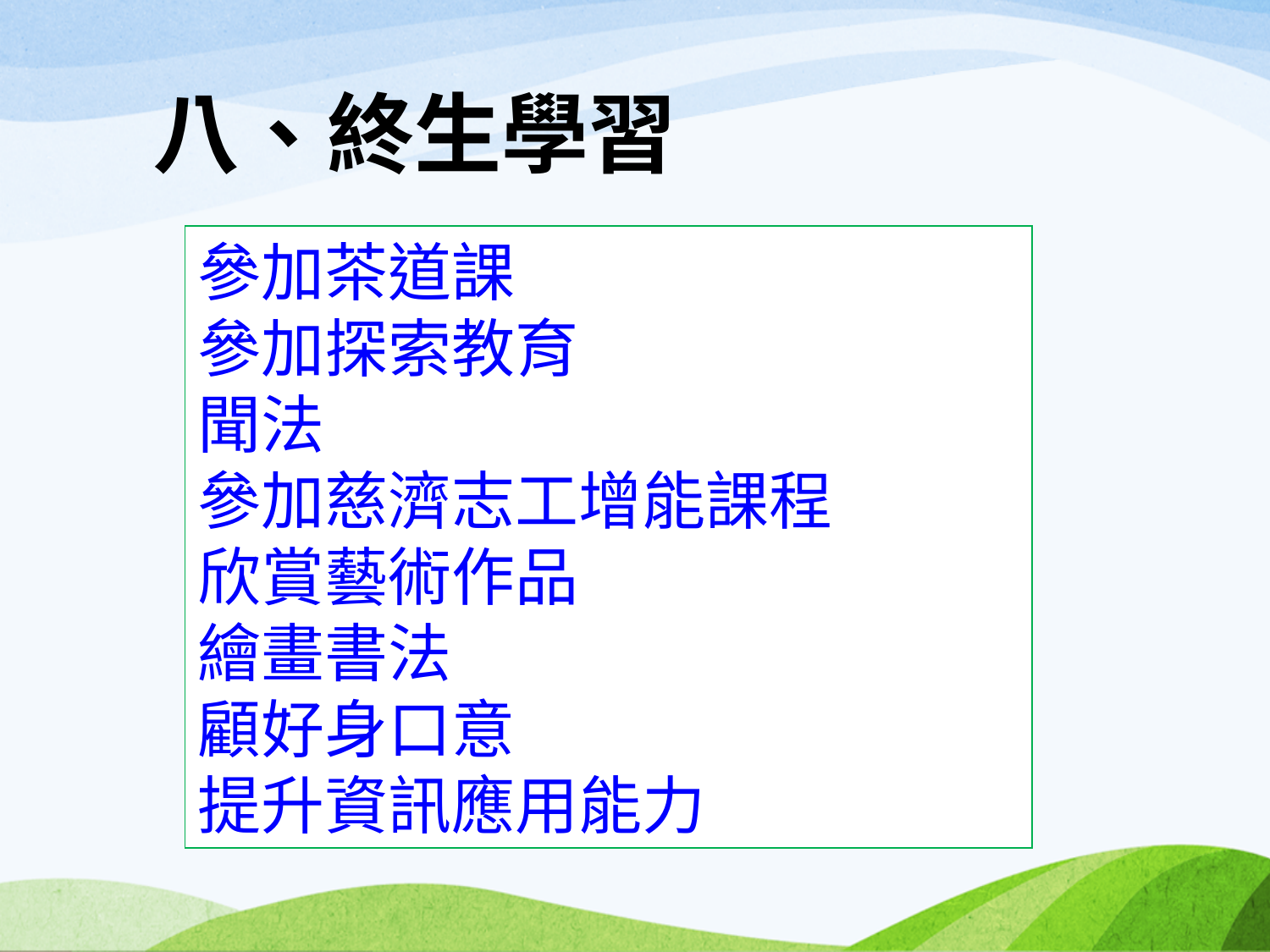

# 八、終生學習
參加茶道課
參加探索教育
聞法
參加慈濟志工增能課程
欣賞藝術作品
繪畫書法
顧好身口意
提升資訊應用能力